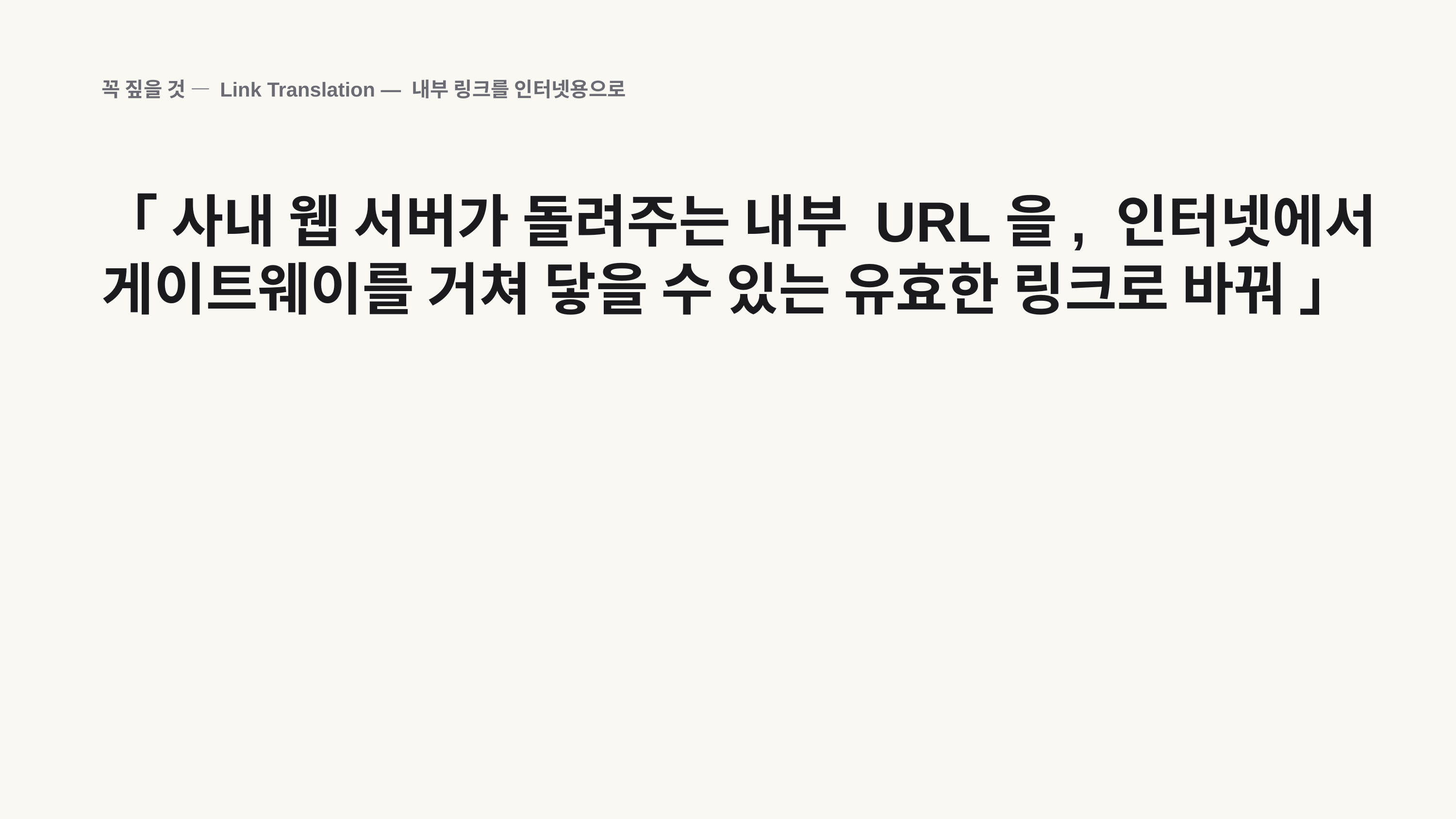

꼭 짚을 것 — Link Translation — 내부 링크를 인터넷용으로
「 사내 웹 서버가 돌려주는 내부 URL을, 인터넷에서 게이트웨이를 거쳐 닿을 수 있는 유효한 링크로 바꿔 」